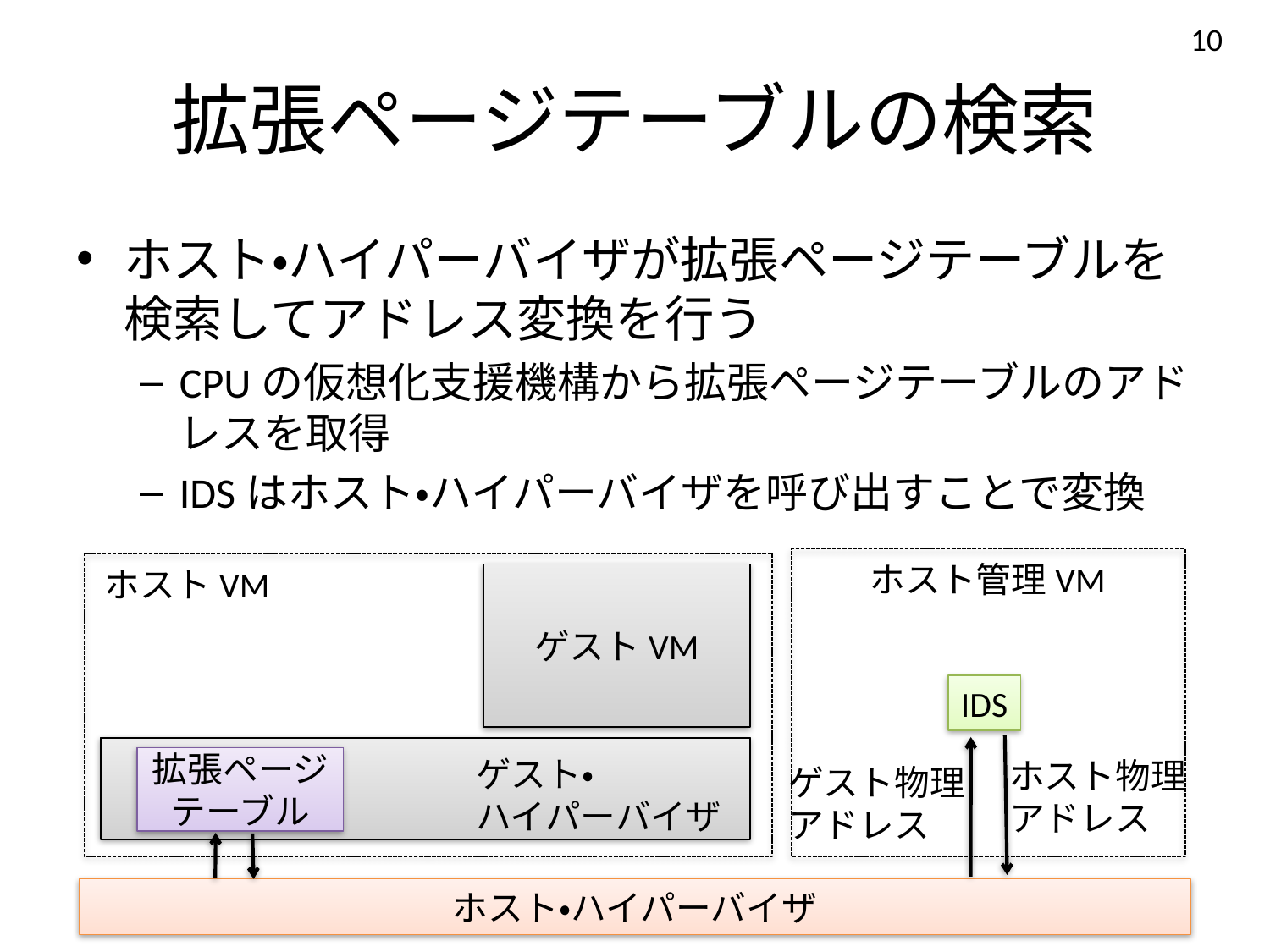

10
# 拡張ページテーブルの検索
ホスト・ハイパーバイザが拡張ページテーブルを検索してアドレス変換を行う
CPUの仮想化支援機構から拡張ページテーブルのアドレスを取得
IDSはホスト・ハイパーバイザを呼び出すことで変換

ホスト管理VMを右に描く

ホスト管理VM

ホストVM
ゲストVM
IDS

ゲスト・
ハイパーバイザ
拡張ページテーブル
ホスト物理
アドレス
ゲスト物理
アドレス
ホスト・ハイパーバイザ